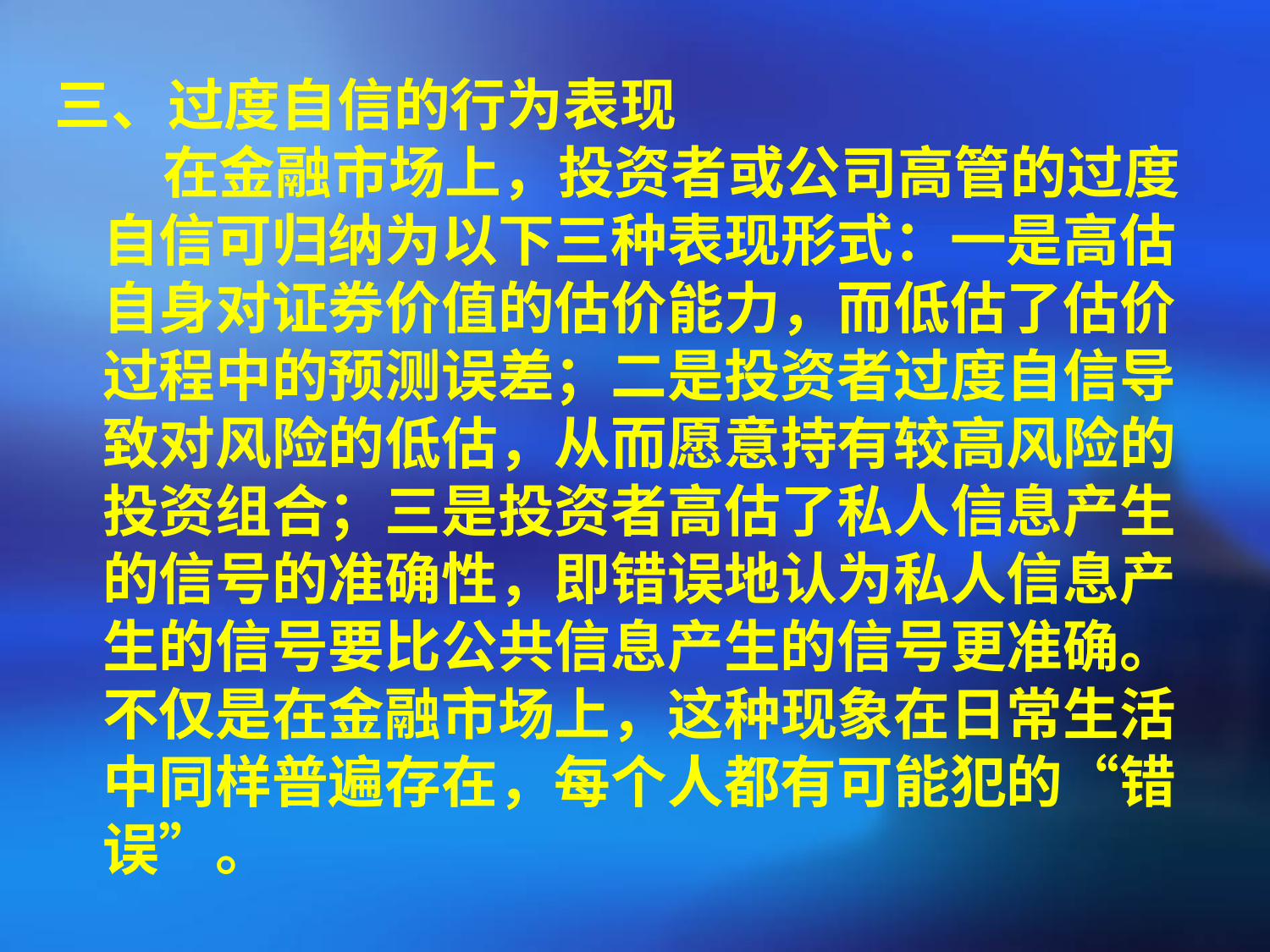

三、过度自信的行为表现
　    在金融市场上，投资者或公司高管的过度自信可归纳为以下三种表现形式：一是高估自身对证券价值的估价能力，而低估了估价过程中的预测误差；二是投资者过度自信导致对风险的低估，从而愿意持有较高风险的投资组合；三是投资者高估了私人信息产生的信号的准确性，即错误地认为私人信息产生的信号要比公共信息产生的信号更准确。不仅是在金融市场上，这种现象在日常生活中同样普遍存在，每个人都有可能犯的“错误”。